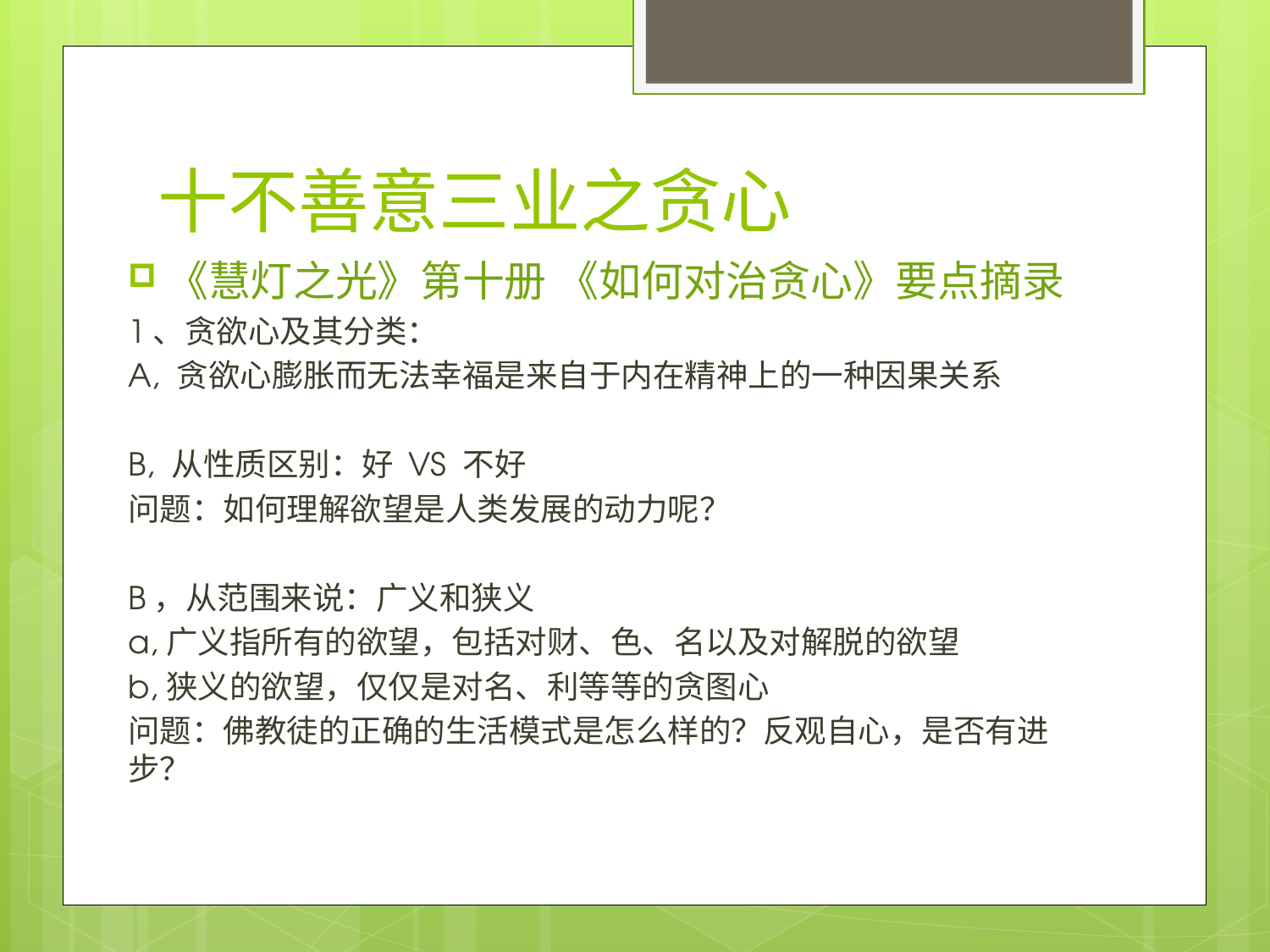

# 十不善意三业之贪心
《慧灯之光》第十册 《如何对治贪心》要点摘录
1、贪欲心及其分类：
A, 贪欲心膨胀而无法幸福是来自于内在精神上的一种因果关系

B, 从性质区别：好 VS 不好
问题：如何理解欲望是人类发展的动力呢？

B，从范围来说：广义和狭义
a,广义指所有的欲望，包括对财、色、名以及对解脱的欲望
b,狭义的欲望，仅仅是对名、利等等的贪图心
问题：佛教徒的正确的生活模式是怎么样的？反观自心，是否有进步？